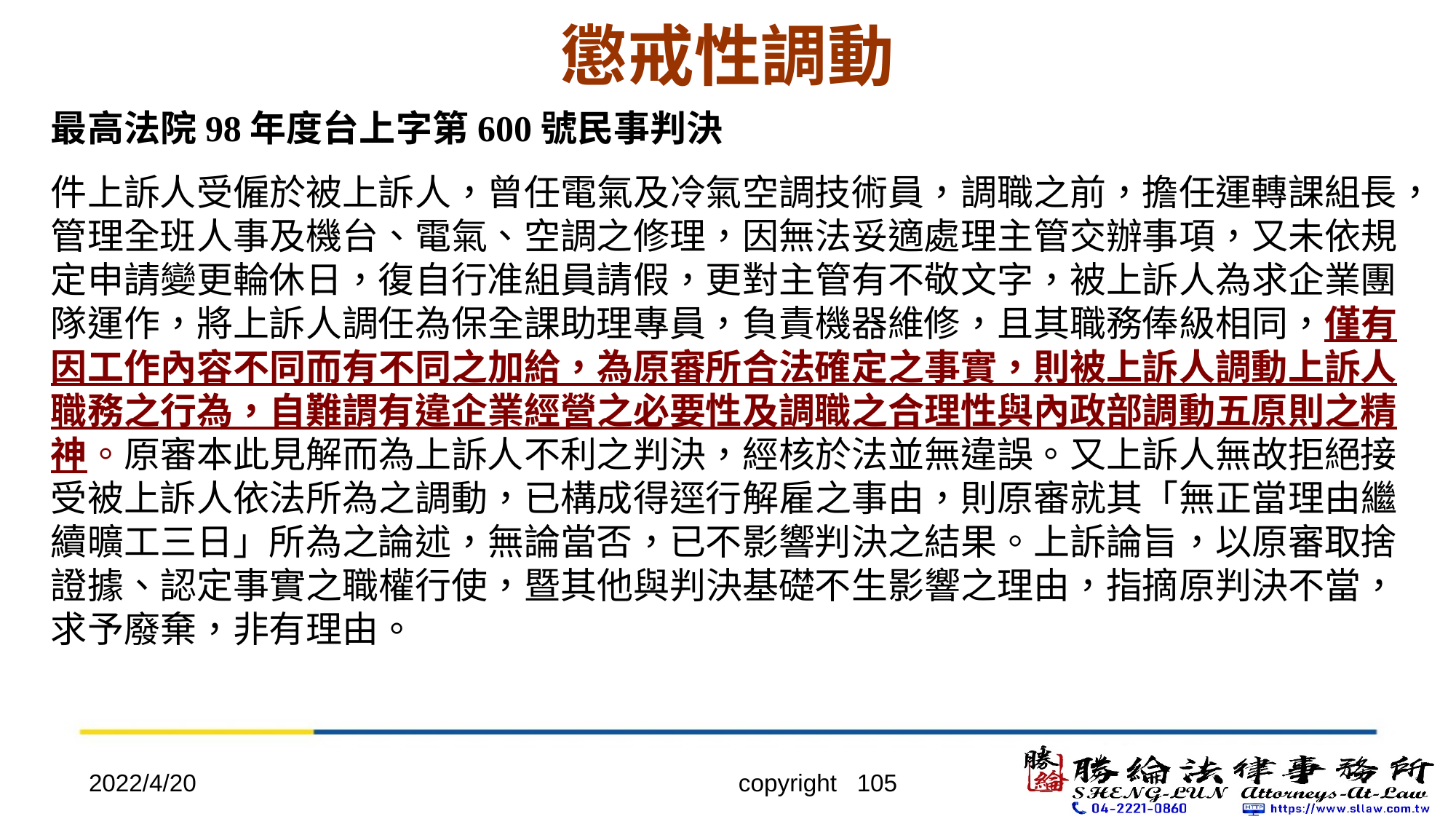

# 懲戒性調動
最高法院98年度台上字第600號民事判決

件上訴人受僱於被上訴人，曾任電氣及冷氣空調技術員，調職之前，擔任運轉課組長，管理全班人事及機台、電氣、空調之修理，因無法妥適處理主管交辦事項，又未依規定申請變更輪休日，復自行准組員請假，更對主管有不敬文字，被上訴人為求企業團隊運作，將上訴人調任為保全課助理專員，負責機器維修，且其職務俸級相同，僅有因工作內容不同而有不同之加給，為原審所合法確定之事實，則被上訴人調動上訴人職務之行為，自難謂有違企業經營之必要性及調職之合理性與內政部調動五原則之精神。原審本此見解而為上訴人不利之判決，經核於法並無違誤。又上訴人無故拒絕接受被上訴人依法所為之調動，已構成得逕行解雇之事由，則原審就其「無正當理由繼續曠工三日」所為之論述，無論當否，已不影響判決之結果。上訴論旨，以原審取捨證據、認定事實之職權行使，暨其他與判決基礎不生影響之理由，指摘原判決不當，求予廢棄，非有理由。
2022/4/20
copyright   105